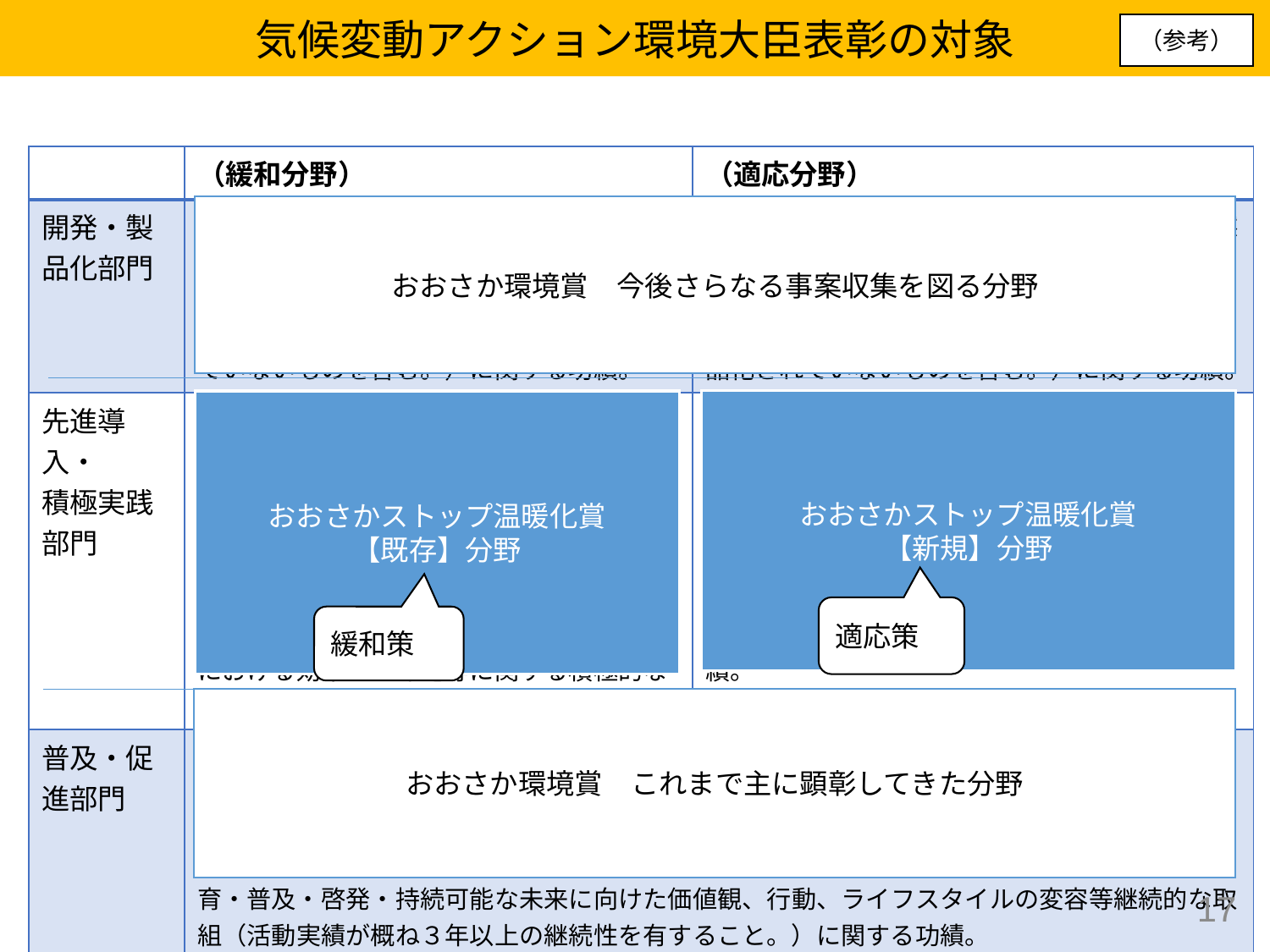

気候変動アクション環境大臣表彰の対象
（参考）
|  | （緩和分野） | （適応分野） |
| --- | --- | --- |
| 開発・製品化部門 | 省エネ技術、新エネ技術、省エネ製品、省エネ建築のデザイン等、国内外の温室効果ガスの排出を低減する優れた技術の開発によりその製品化を進めたこと（商品化されていないものを含む。）に関する功績。 | 農林水産業、自然災害、水資源・水環境、自然生態系、健康等の各分野で、気候変動の影響による国内外の被害を回避又は低減する優れた技術の開発により、その製品化を進めたこと（商品化されていないものを含む。）に関する功績。 |
| 先進導入・ 積極実践部門 | コージェネレーション、ヒートポンプ、新エネ製品、省エネ製品、省エネ型新交通システム、省エネ建物、ESG投資、脱炭素経営等、国内外の温室効果ガスの排出を低減する技術や製品、企業戦略の大規模導入・先導的導入及び積極的な活用、地球温暖化防止に資するライフスタイルや、地域における効果的な節電等に関する積極的な実践に関する功績。 | 農林水産業、自然災害、水資源・水環境、自然生態系、健康等の各分野で、気候変動の影響による国内外の被害を回避又は低減する優れた適応策の先進的導入及び積極的実践、企業や地域等の気候変動への強靱性や持続可能性の向上を目的とした気候変動リスク分析及び適応策の導入における積極的かつ先進的な取組に関する功績。 |
| 普及・促進部門 | 地球温暖化防止に資するライフスタイル普及・促進活動、地域における効果的な節電に関する普及・促進活動、植林活動等、気候変動を防止する活動や、地域における農林水産業、自然災害、水資源・水環境、自然生態系、健康等の各分野での気候変動への適応に関する普及・促進活動、気候変動の影響等に関する情報の収集・発信、その他学校や市民、企業内における教育・普及・啓発・持続可能な未来に向けた価値観、行動、ライフスタイルの変容等継続的な取組（活動実績が概ね３年以上の継続性を有すること。）に関する功績。 |  |
おおさか環境賞　今後さらなる事案収集を図る分野
おおさかストップ温暖化賞
【既存】分野
おおさかストップ温暖化賞
【新規】分野
適応策
緩和策
おおさか環境賞　これまで主に顕彰してきた分野
17